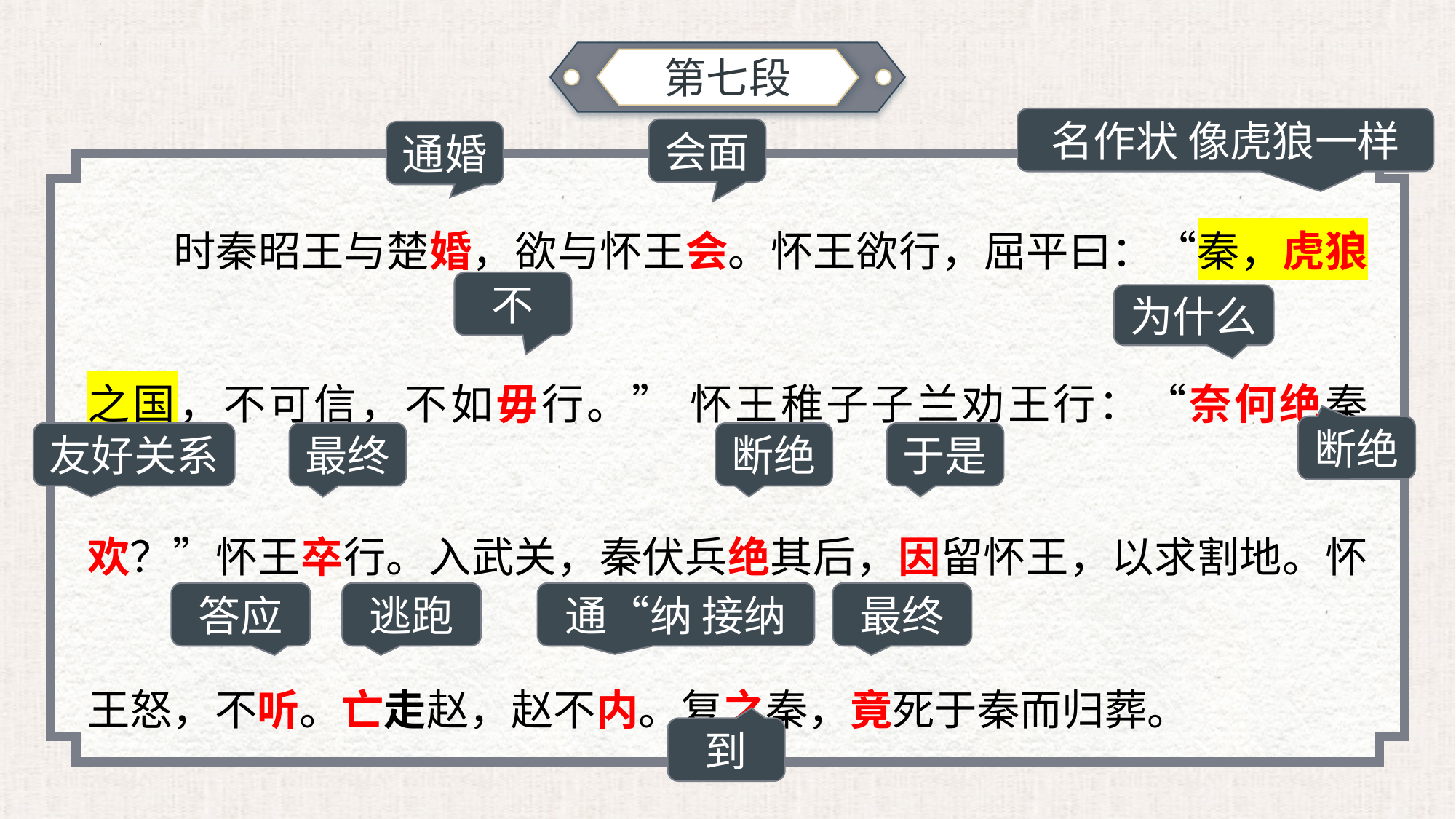

第七段

名作状 像虎狼一样
时秦昭王与楚婚，欲与怀王会。怀王欲行，屈平曰：“秦，虎狼之国，不可信，不如毋行。” 怀王稚子子兰劝王行：“奈何绝秦欢？”怀王卒行。入武关，秦伏兵绝其后，因留怀王，以求割地。怀王怒，不听。亡走赵，赵不内。复之秦，竟死于秦而归葬。
会面
通婚

不
为什么
断绝
友好关系
最终
断绝
于是
答应
逃跑
通“纳 接纳
最终
到